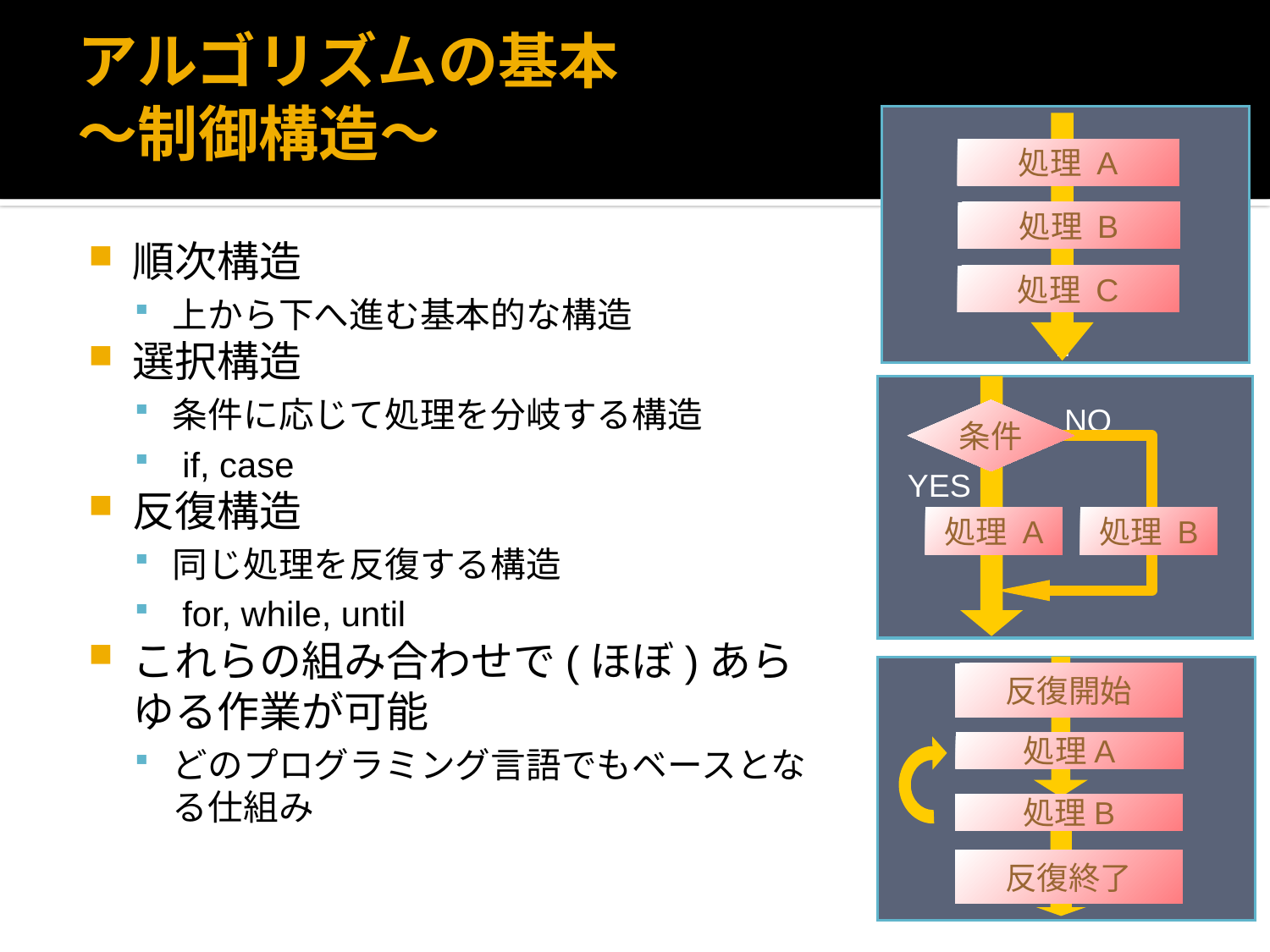

# アルゴリズムの基本 ～制御構造～

処理 A
処理 B
処理 C
順次構造
上から下へ進む基本的な構造
選択構造
条件に応じて処理を分岐する構造
 if, case
反復構造
同じ処理を反復する構造
 for, while, until
これらの組み合わせで(ほぼ)あらゆる作業が可能
どのプログラミング言語でもベースとなる仕組み

NO
条件

YES
処理 A
処理 B

反復開始
処理A

処理B

反復終了